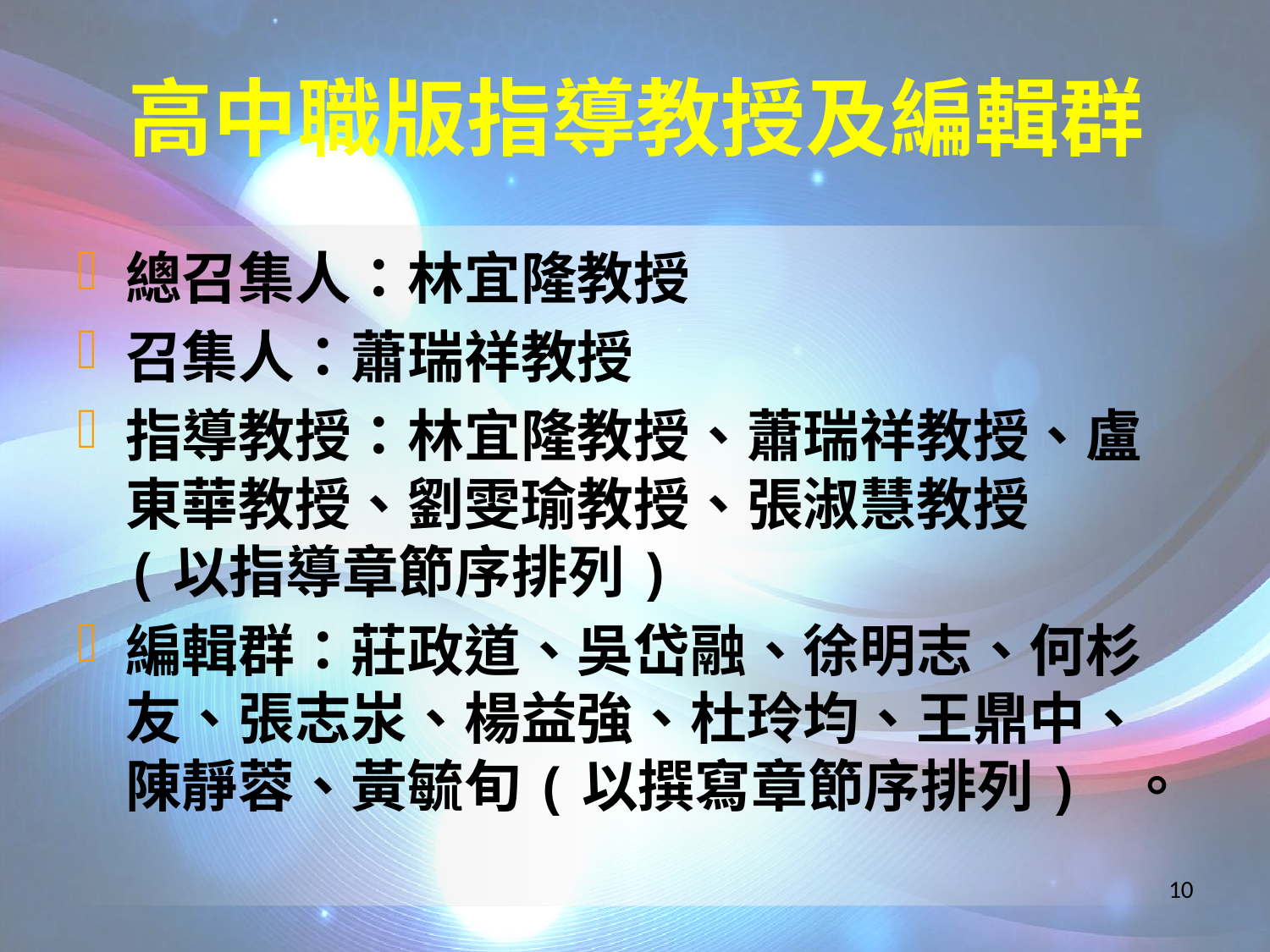

# 高中職版指導教授及編輯群
總召集人：林宜隆教授
召集人：蕭瑞祥教授
指導教授：林宜隆教授、蕭瑞祥教授、盧東華教授、劉雯瑜教授、張淑慧教授
(以指導章節序排列)
編輯群：莊政道、吳岱融、徐明志、何杉友、張志汖、楊益強、杜玲均、王鼎中、陳靜蓉、黃毓旬(以撰寫章節序排列) 。

10